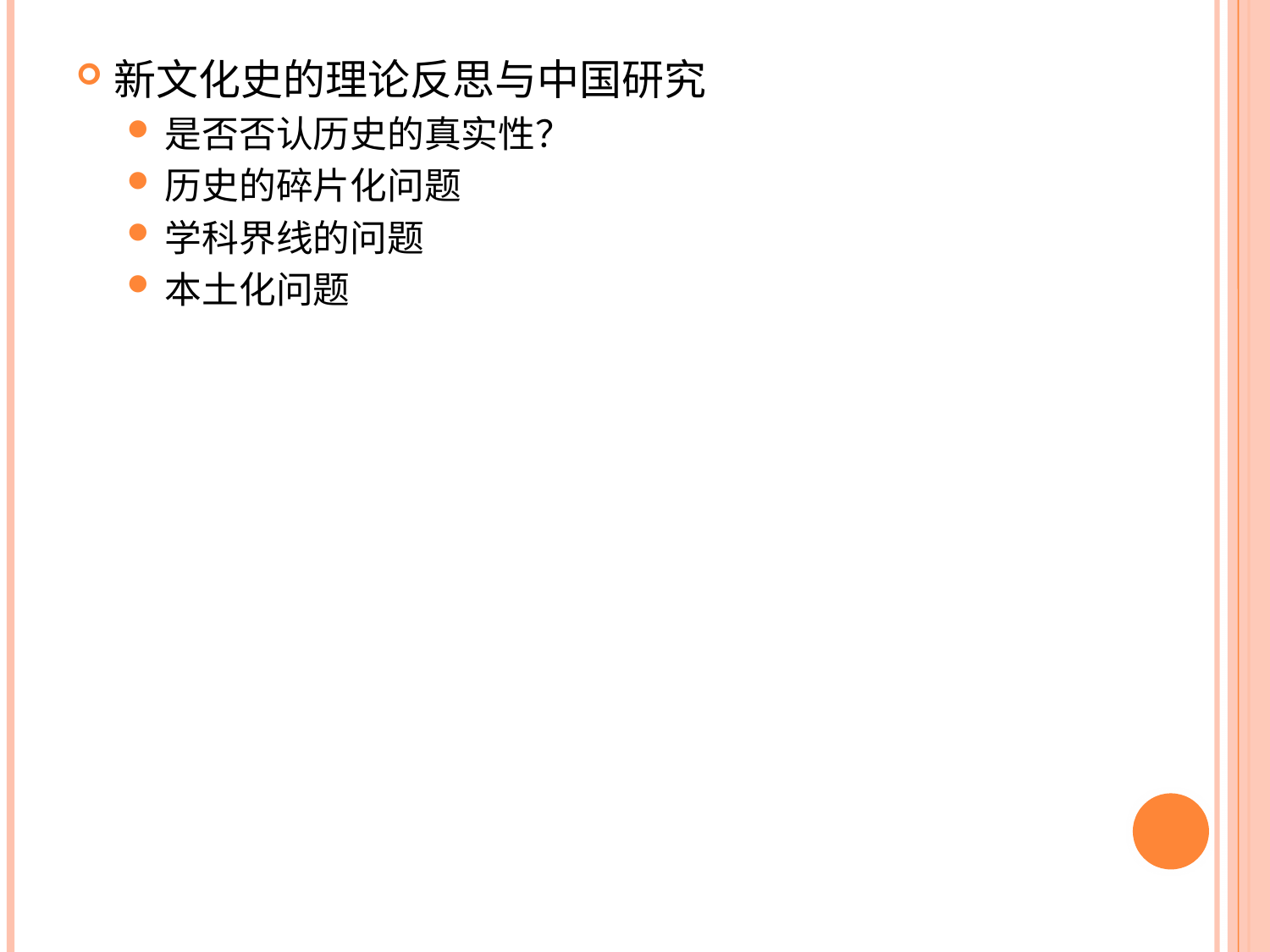

新文化史的理论反思与中国研究
是否否认历史的真实性？
历史的碎片化问题
学科界线的问题
本土化问题